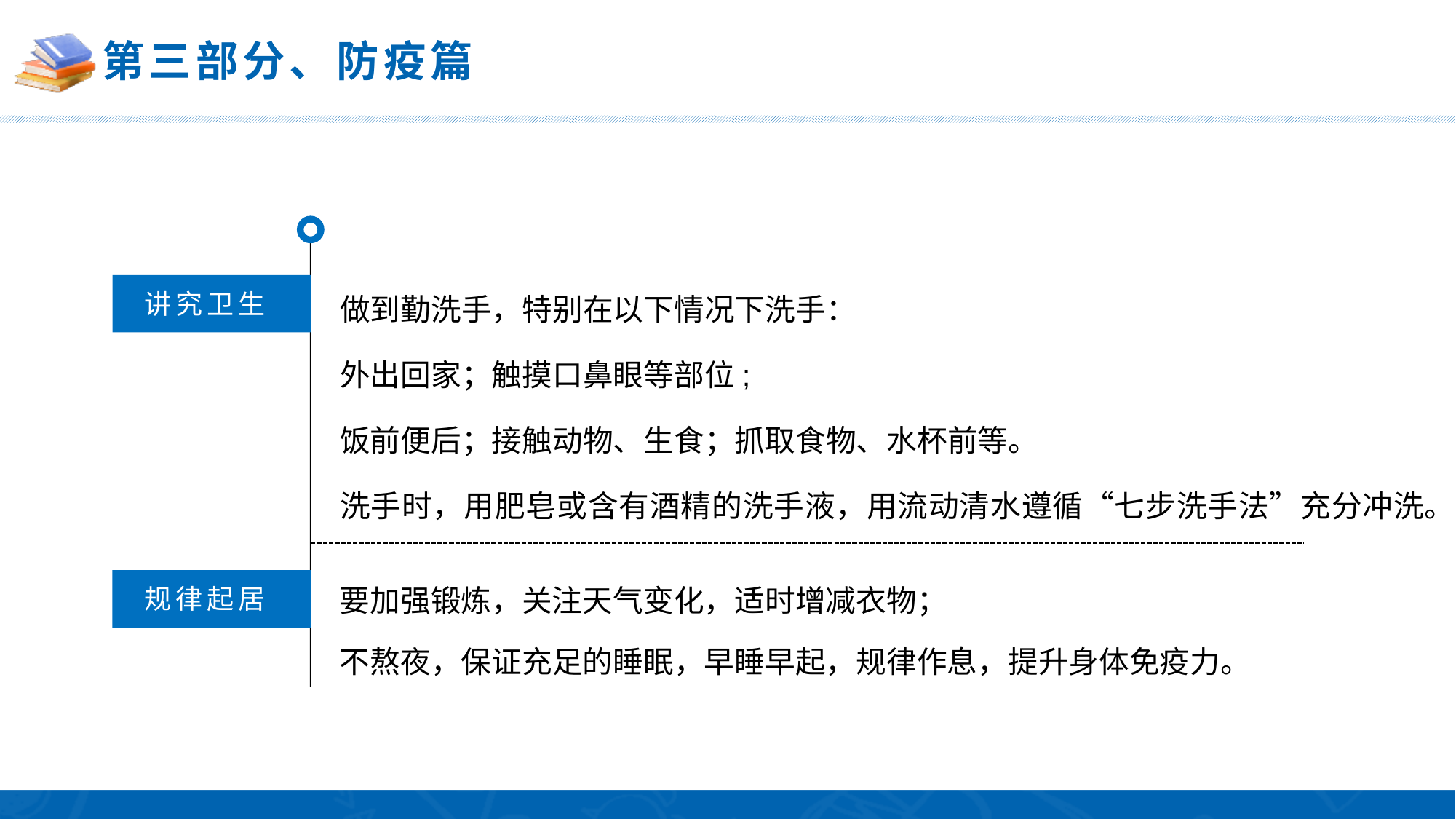

做到勤洗手，特别在以下情况下洗手：
外出回家；触摸口鼻眼等部位;
饭前便后；接触动物、生食；抓取食物、水杯前等。
洗手时，用肥皂或含有酒精的洗手液，用流动清水遵循“七步洗手法”充分冲洗。

讲究卫生
要加强锻炼，关注天气变化，适时增减衣物；
不熬夜，保证充足的睡眠，早睡早起，规律作息，提升身体免疫力。

规律起居